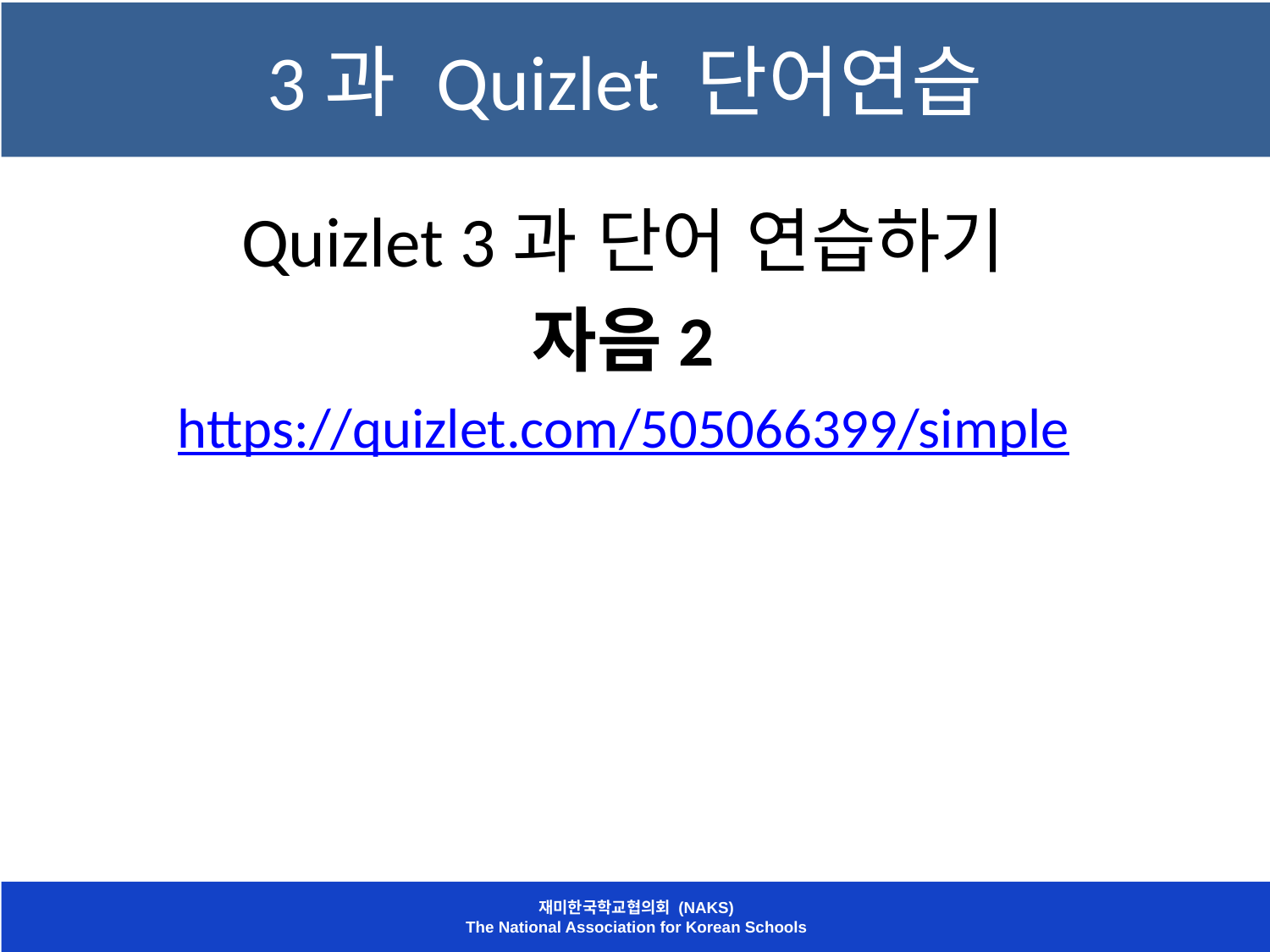

# 3과 Quizlet 단어연습

Quizlet 3과 단어 연습하기
자음2
https://quizlet.com/505066399/simple
재미한국학교협의회 (NAKS)
The National Association for Korean Schools